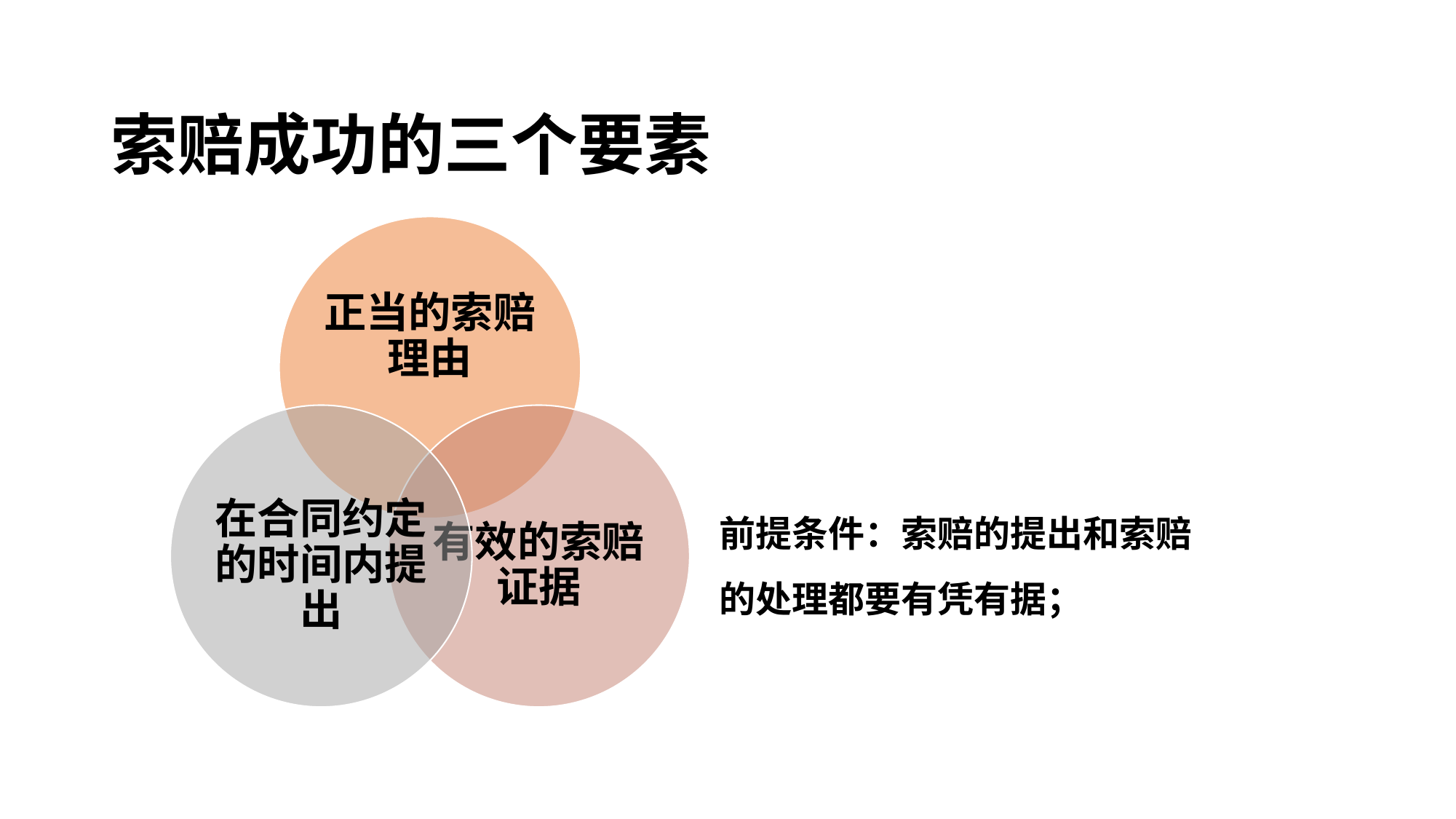

# 索赔成功的三个要素
正当的索赔理由
有效的索赔证据
在合同约定的时间内提出
前提条件：索赔的提出和索赔的处理都要有凭有据；